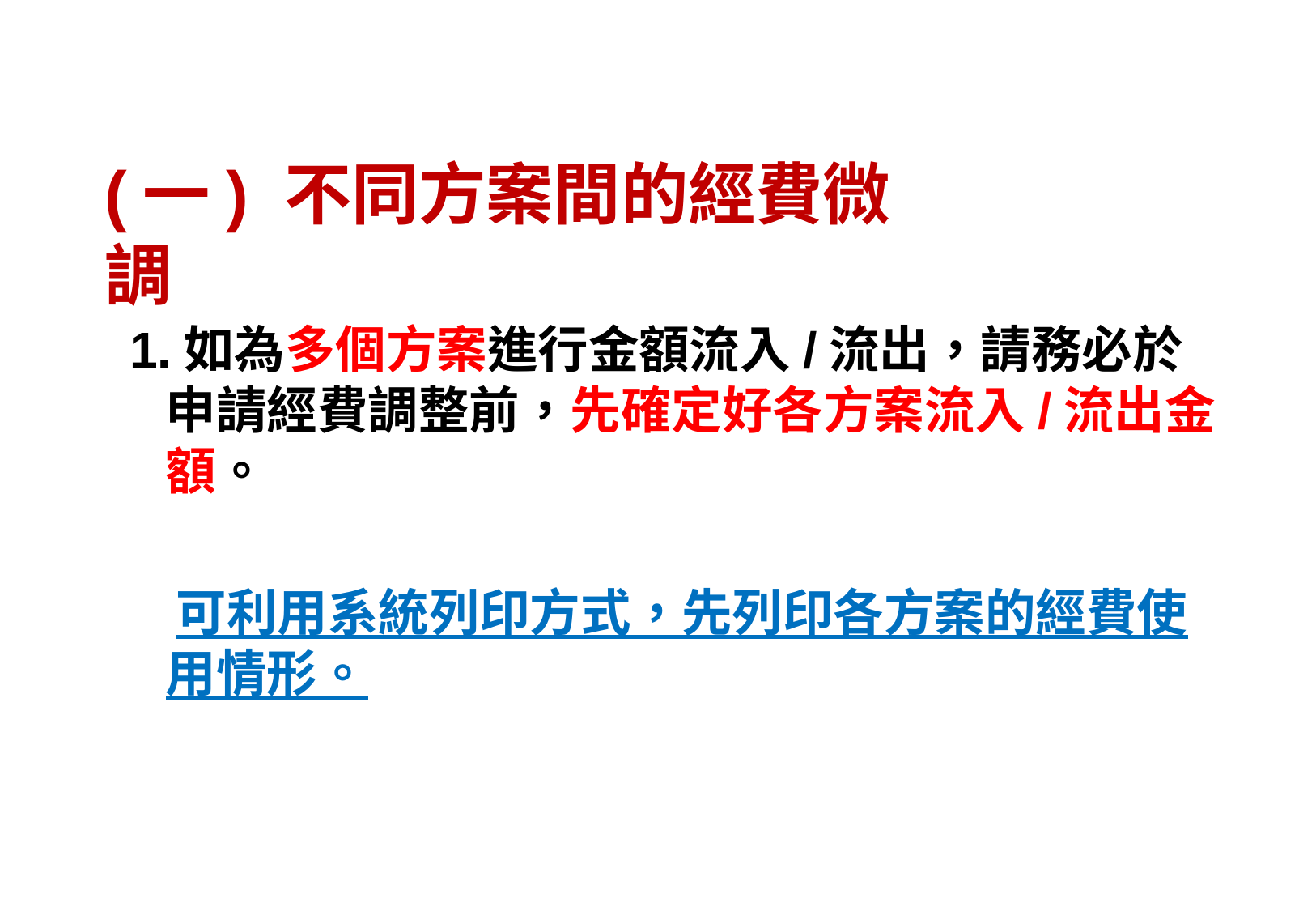

(一) 不同方案間的經費微調
1.如為多個方案進行金額流入/流出，請務必於申請經費調整前，先確定好各方案流入/流出金額。

   可利用系統列印方式，先列印各方案的經費使用情形。